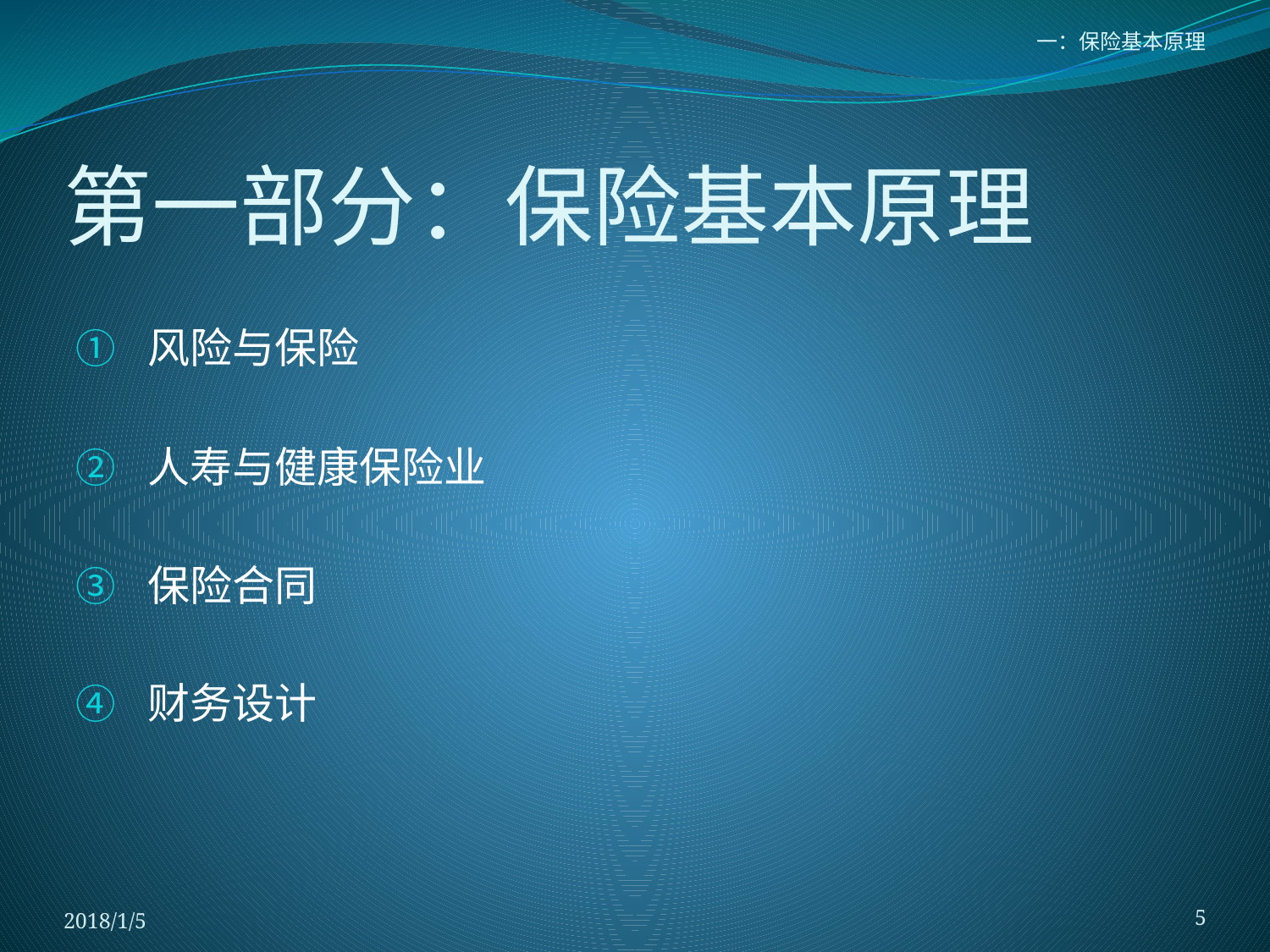

# 一：保险基本原理
第一部分：保险基本原理

风险与保险

人寿与健康保险业

保险合同

财务设计
2018/1/5
5